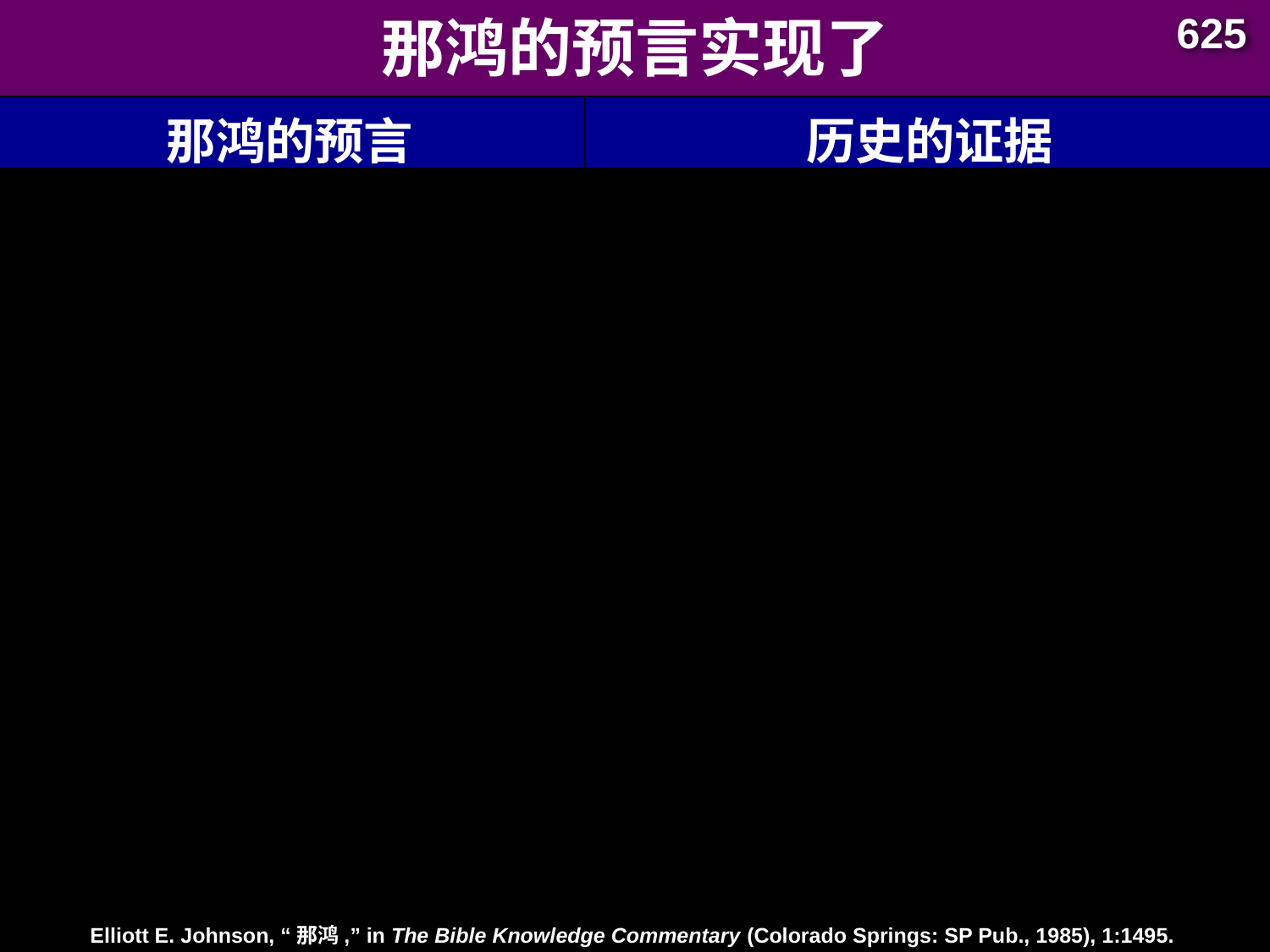

625
# 那鸿的预言实现了
| 那鸿的预言 | 历史的证据 |
| --- | --- |
| 12. 尼尼微必被灭绝净尽. (1:9,14) | 12. 古代近东的许多城市在被毁后都被重建（例如：撒玛利亚、耶路撒冷、巴比伦），但尼尼微却没有被重建。 |
Elliott E. Johnson, “那鸿,” in The Bible Knowledge Commentary (Colorado Springs: SP Pub., 1985), 1:1495.